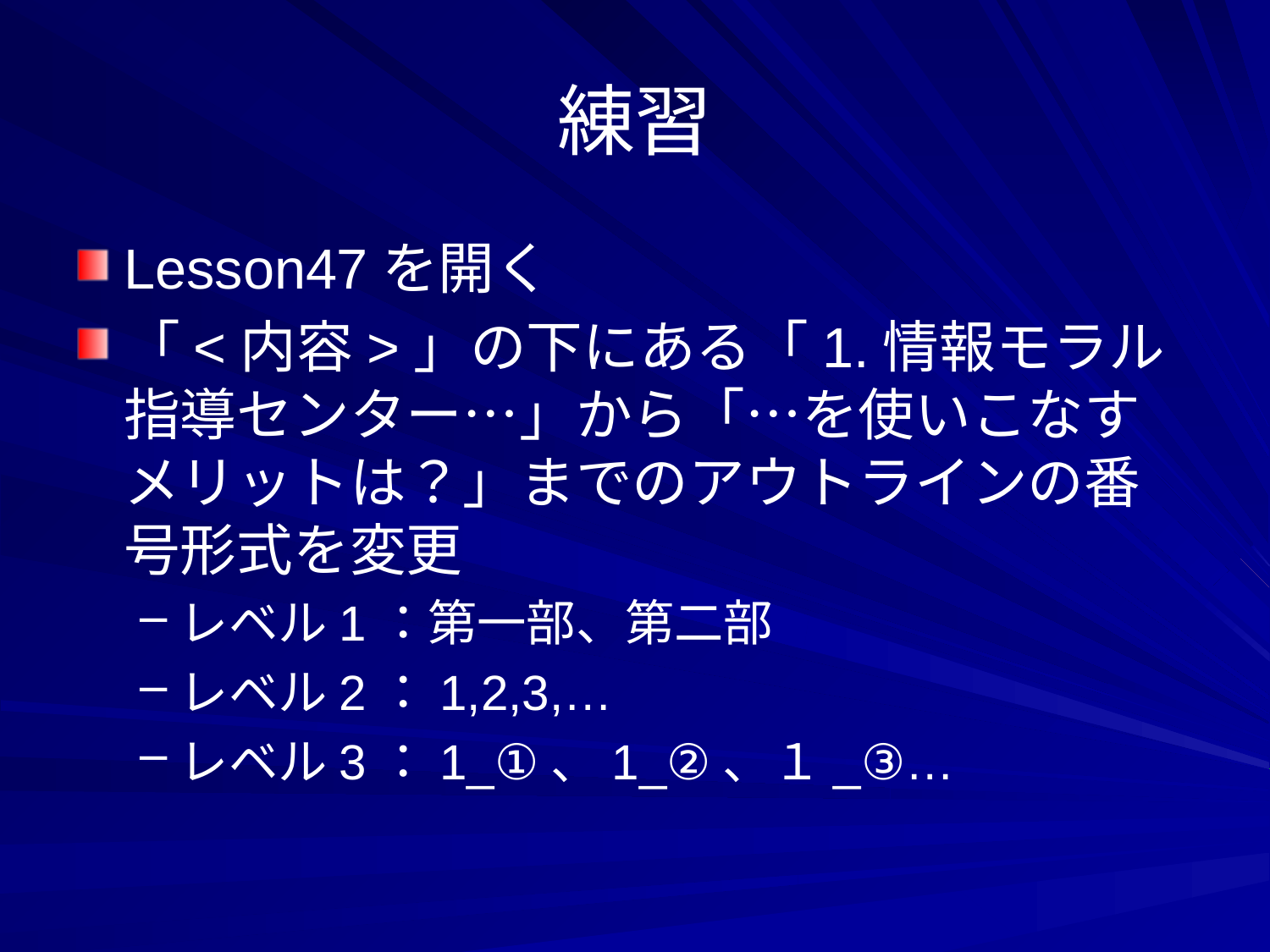

# 練習
Lesson47を開く
「<内容>」の下にある「1.情報モラル指導センター…」から「…を使いこなすメリットは？」までのアウトラインの番号形式を変更
レベル1：第一部、第二部
レベル2：1,2,3,…
レベル3：1_①、1_②、１_③…